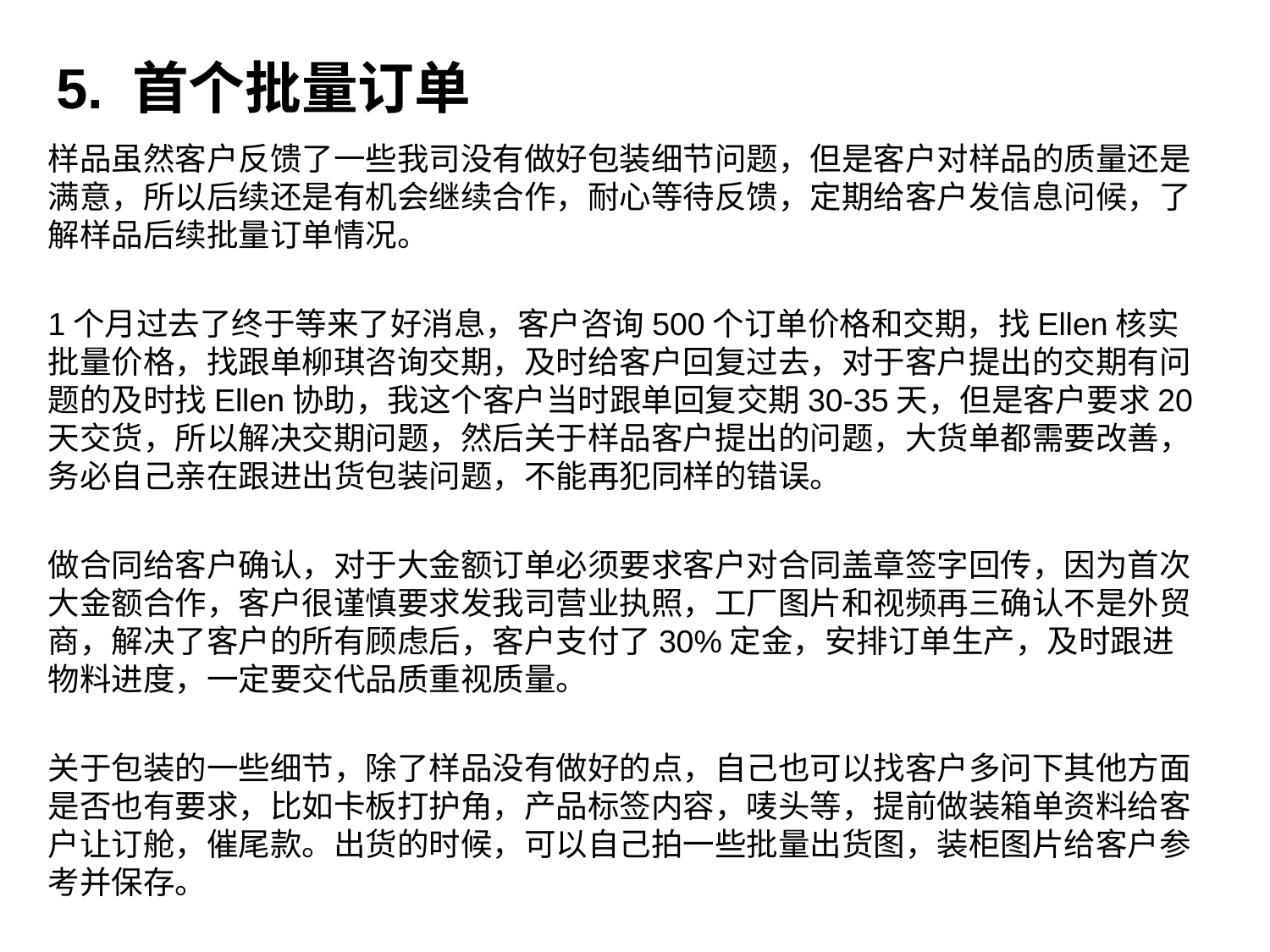

# 5. 首个批量订单
样品虽然客户反馈了一些我司没有做好包装细节问题，但是客户对样品的质量还是满意，所以后续还是有机会继续合作，耐心等待反馈，定期给客户发信息问候，了解样品后续批量订单情况。

1个月过去了终于等来了好消息，客户咨询500个订单价格和交期，找Ellen核实批量价格，找跟单柳琪咨询交期，及时给客户回复过去，对于客户提出的交期有问题的及时找Ellen协助，我这个客户当时跟单回复交期30-35天，但是客户要求20天交货，所以解决交期问题，然后关于样品客户提出的问题，大货单都需要改善，务必自己亲在跟进出货包装问题，不能再犯同样的错误。

做合同给客户确认，对于大金额订单必须要求客户对合同盖章签字回传，因为首次大金额合作，客户很谨慎要求发我司营业执照，工厂图片和视频再三确认不是外贸商，解决了客户的所有顾虑后，客户支付了30%定金，安排订单生产，及时跟进物料进度，一定要交代品质重视质量。

关于包装的一些细节，除了样品没有做好的点，自己也可以找客户多问下其他方面是否也有要求，比如卡板打护角，产品标签内容，唛头等，提前做装箱单资料给客户让订舱，催尾款。出货的时候，可以自己拍一些批量出货图，装柜图片给客户参考并保存。